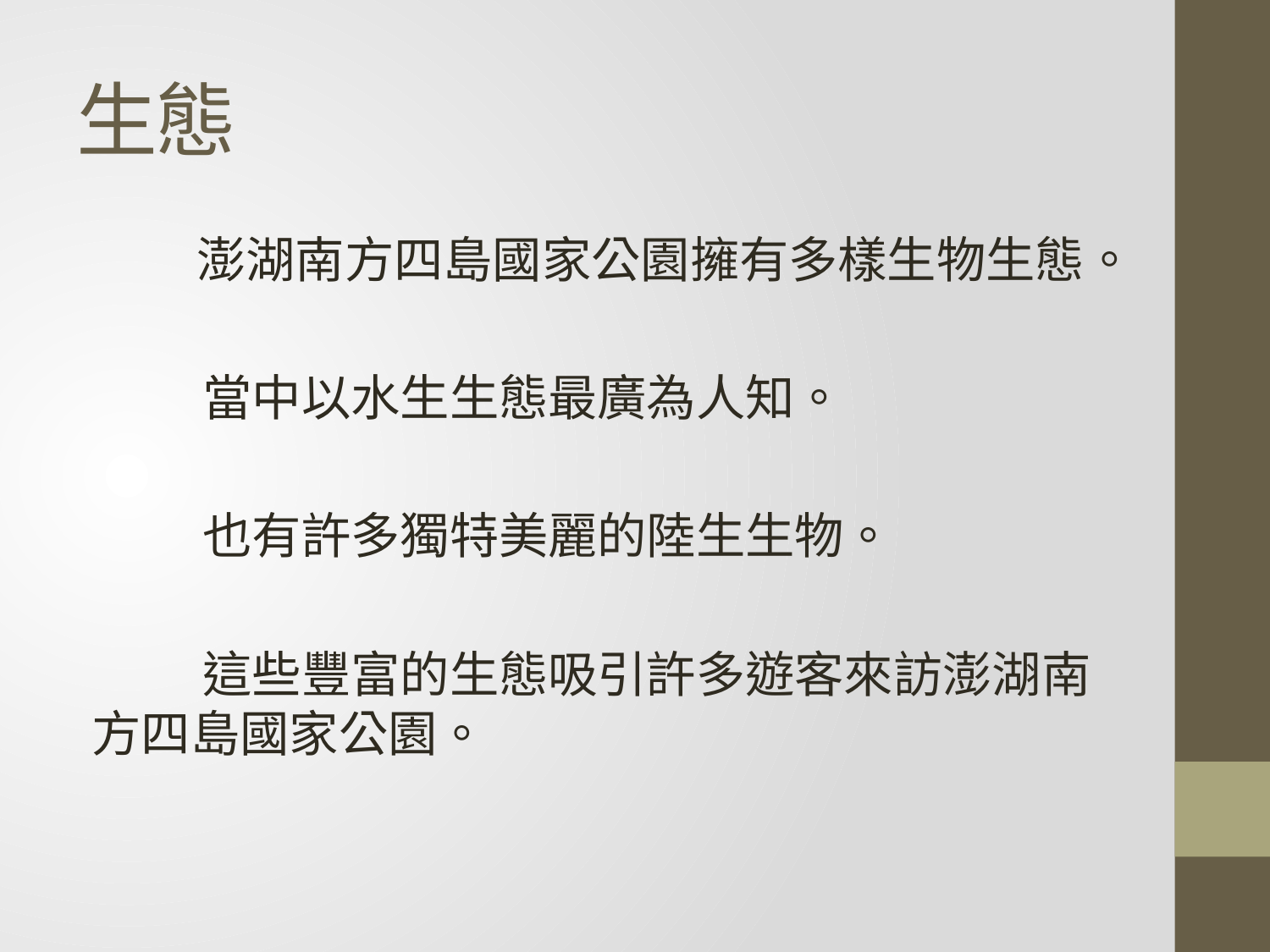

# 生態
           澎湖南方四島國家公園擁有多樣生物生態。

         當中以水生生態最廣為人知。

         也有許多獨特美麗的陸生生物。

         這些豐富的生態吸引許多遊客來訪澎湖南方四島國家公園。